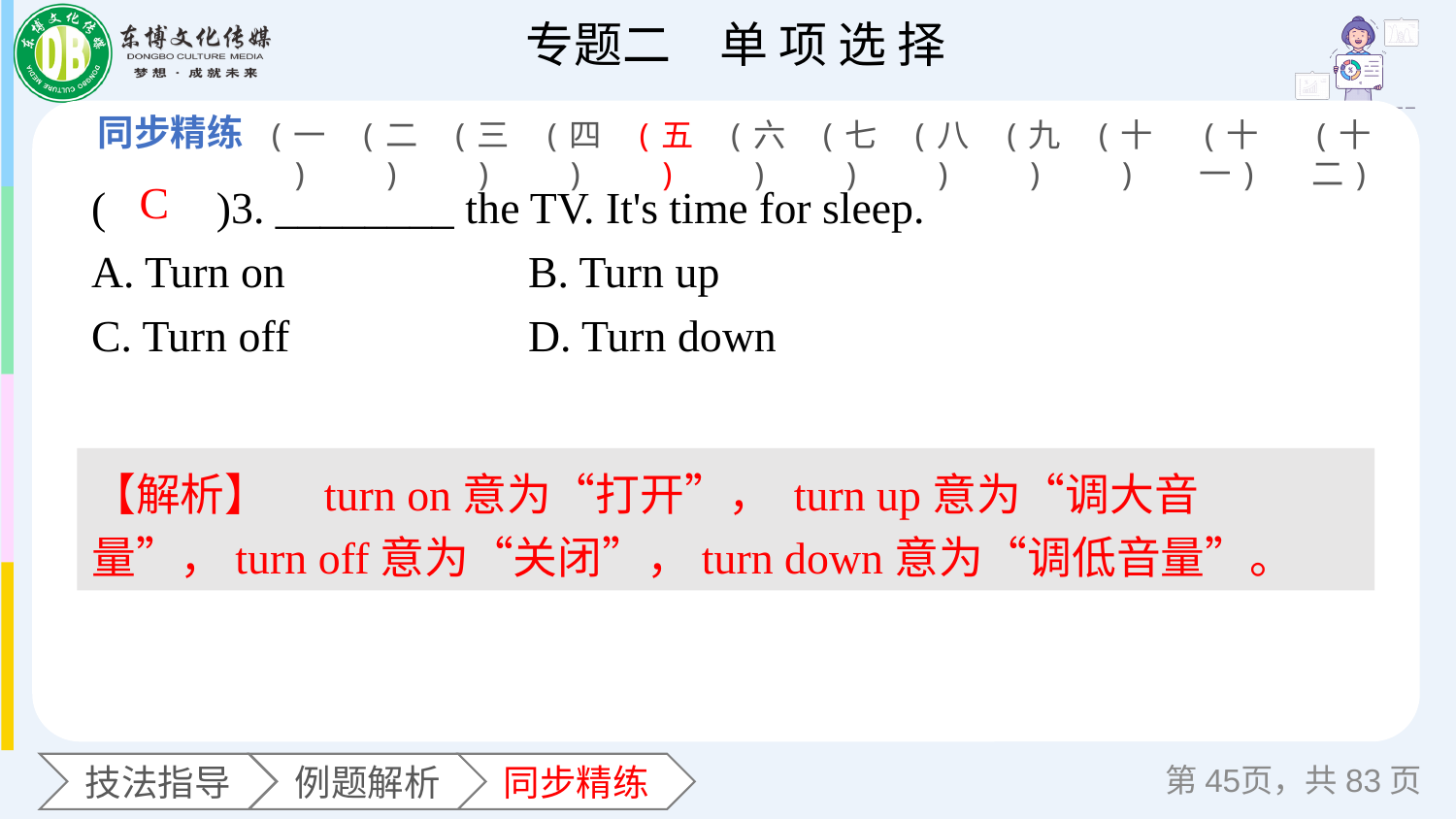

(一)
(二)
(三)
(四)
(五)
(六)
(七)
(八)
(九)
(十)
(十一)
(十二)
(　　)3. ________ the TV. It's time for sleep.
A. Turn on    		B. Turn up
C. Turn off    		D. Turn down
C
【解析】　turn on意为“打开”， turn up意为“调大音量”，turn off意为“关闭”，turn down意为“调低音量”。
第45页，共83页